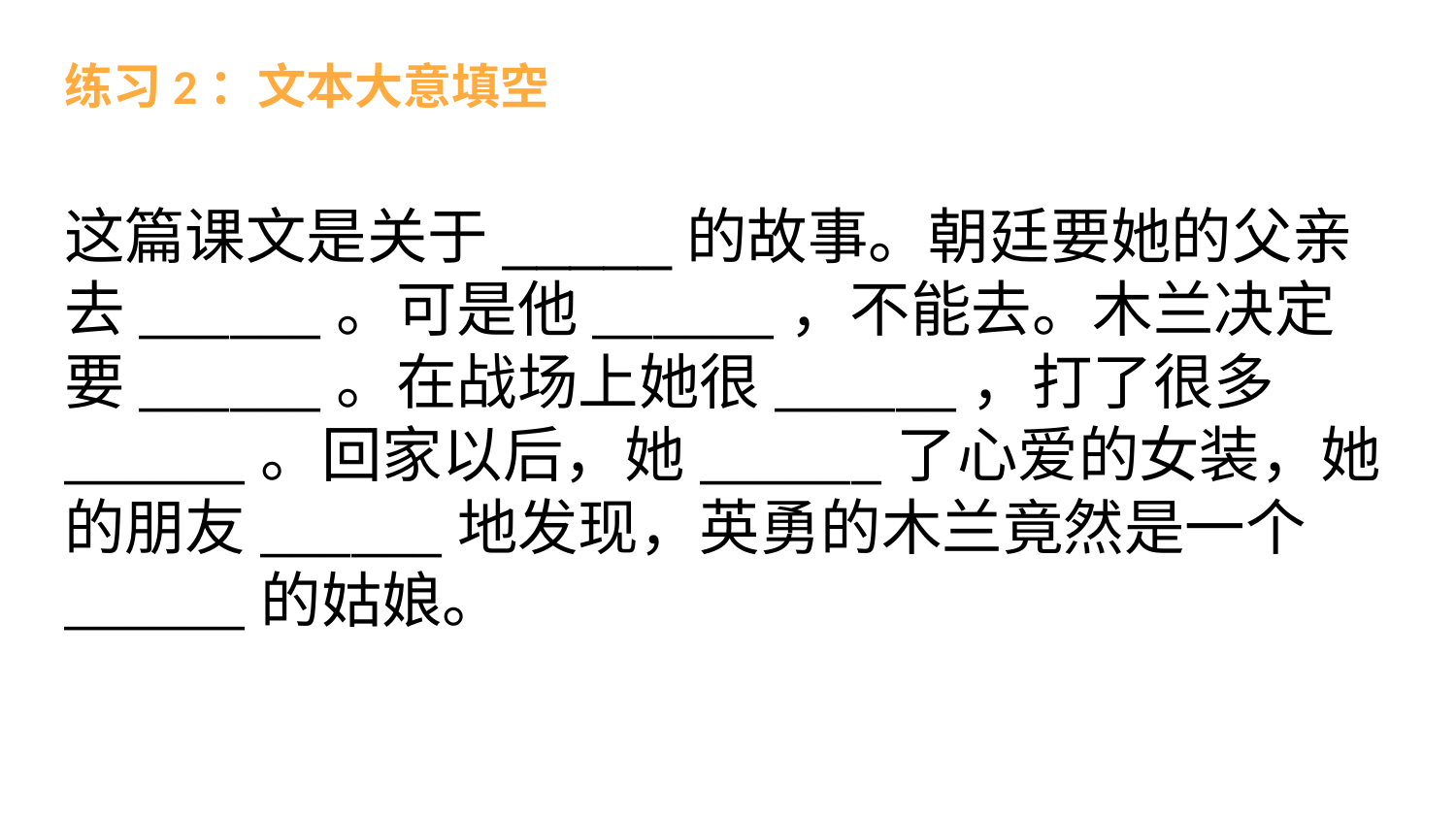

# 练习2：文本大意填空
这篇课文是关于_____的故事。朝廷要她的父亲去______。可是他______，不能去。木兰决定要______。在战场上她很______，打了很多______。回家以后，她______了心爱的女装，她的朋友______地发现，英勇的木兰竟然是一个______的姑娘。